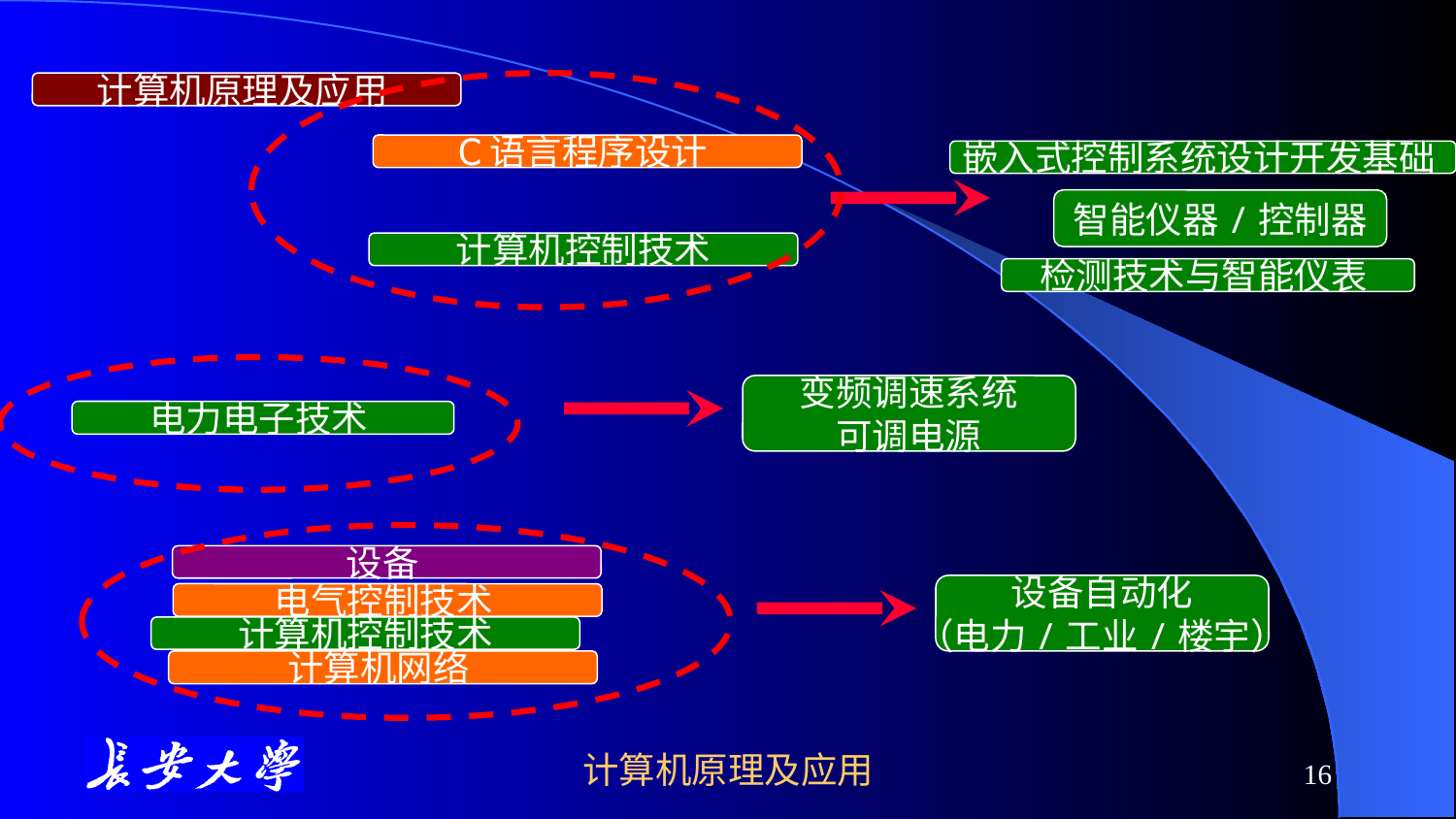

计算机原理及应用

C语言程序设计
嵌入式控制系统设计开发基础
智能仪器/控制器

计算机控制技术
检测技术与智能仪表

变频调速系统
可调电源
电力电子技术

设备
设备自动化
（电力/工业/楼宇）
电气控制技术

计算机控制技术
计算机网络
计算机原理及应用
16